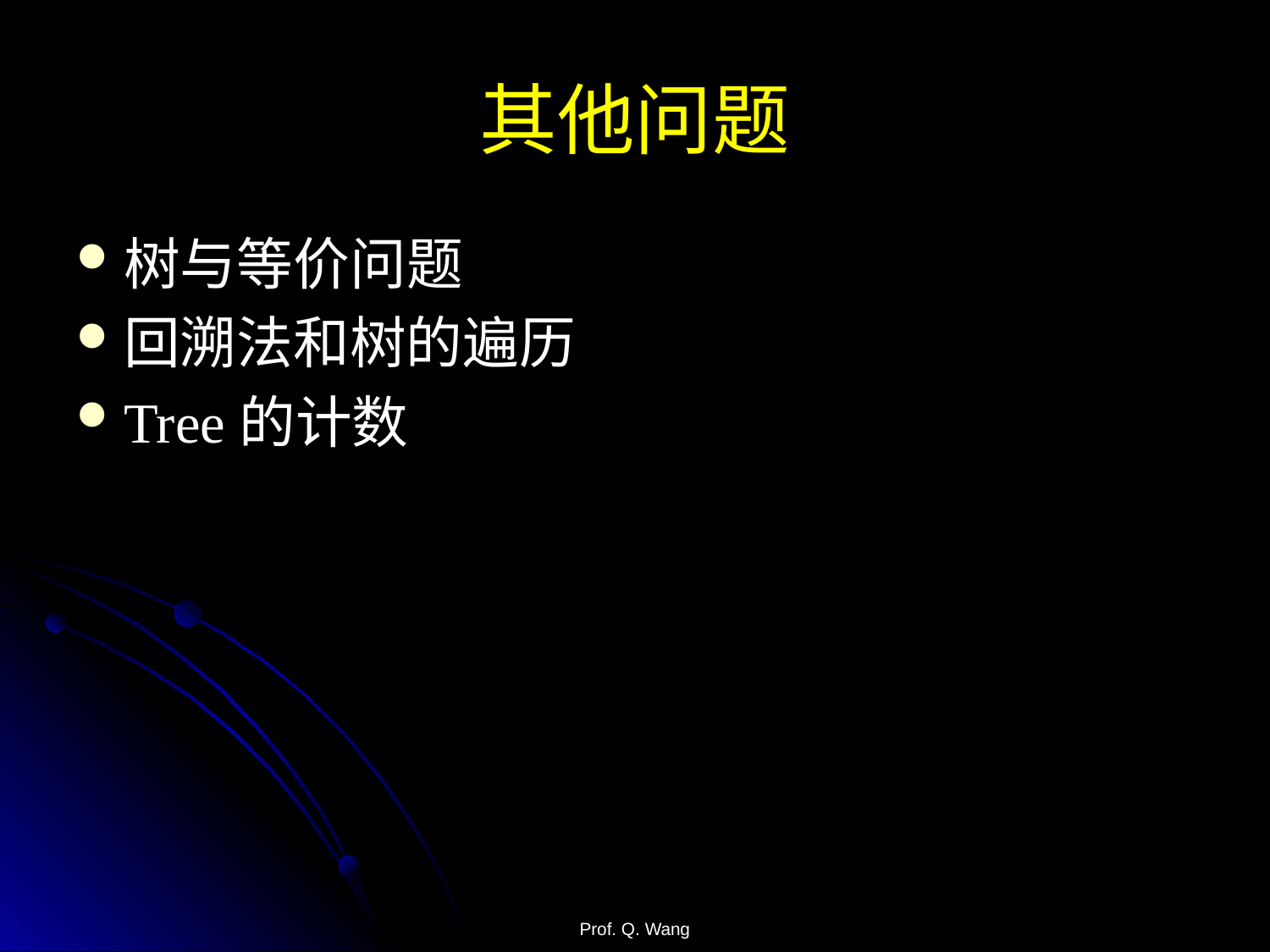

# 其他问题
树与等价问题
回溯法和树的遍历
Tree的计数

Prof. Q. Wang